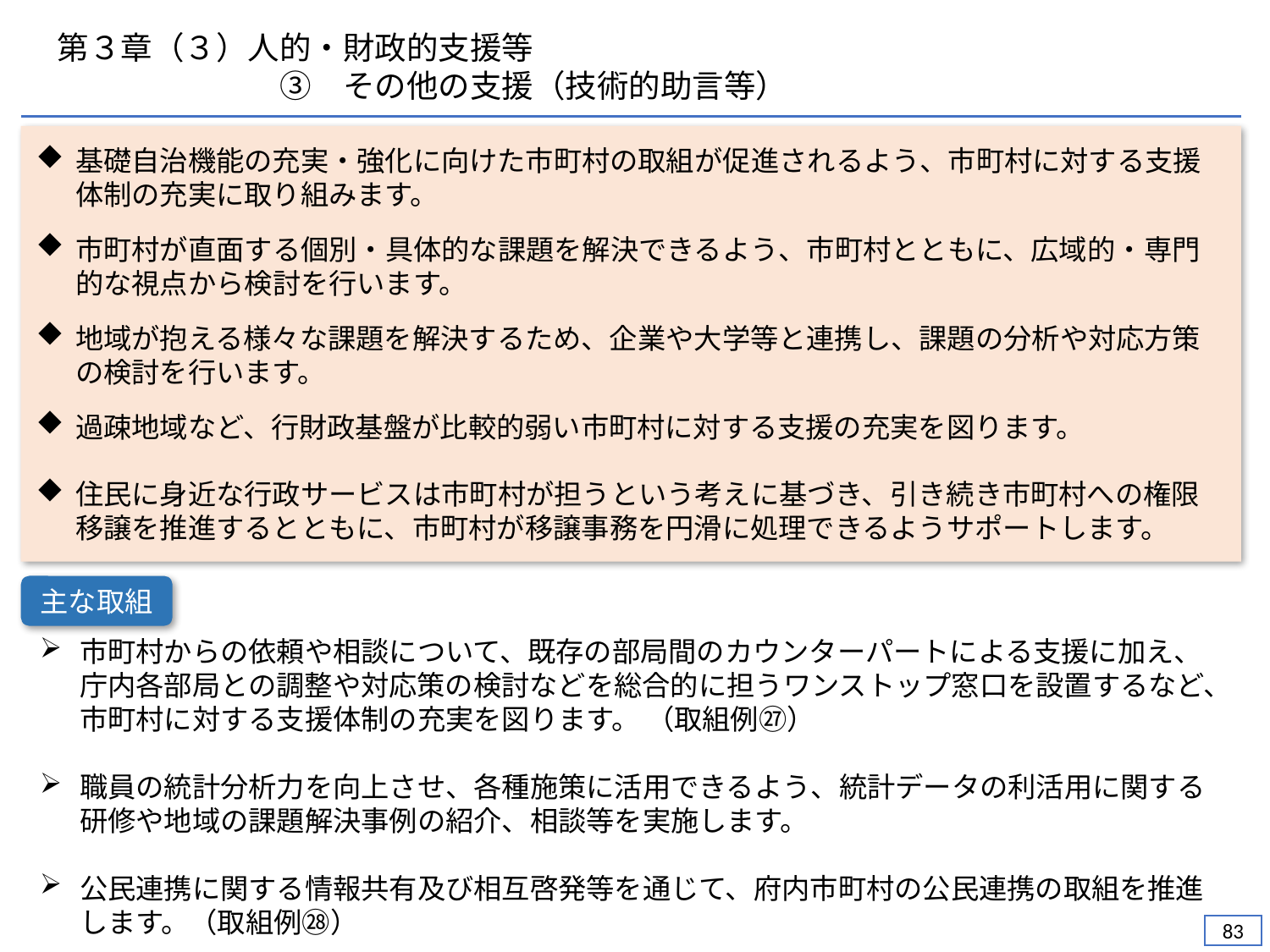

第３章（３）人的・財政的支援等
　　　　　　　③　その他の支援（技術的助言等）
基礎自治機能の充実・強化に向けた市町村の取組が促進されるよう、市町村に対する支援体制の充実に取り組みます。
市町村が直面する個別・具体的な課題を解決できるよう、市町村とともに、広域的・専門的な視点から検討を行います。
地域が抱える様々な課題を解決するため、企業や大学等と連携し、課題の分析や対応方策の検討を行います。
過疎地域など、行財政基盤が比較的弱い市町村に対する支援の充実を図ります。

住民に身近な行政サービスは市町村が担うという考えに基づき、引き続き市町村への権限移譲を推進するとともに、市町村が移譲事務を円滑に処理できるようサポートします。
主な取組
市町村からの依頼や相談について、既存の部局間のカウンターパートによる支援に加え、庁内各部局との調整や対応策の検討などを総合的に担うワンストップ窓口を設置するなど、市町村に対する支援体制の充実を図ります。 （取組例㉗）

職員の統計分析力を向上させ、各種施策に活用できるよう、統計データの利活用に関する研修や地域の課題解決事例の紹介、相談等を実施します。

公民連携に関する情報共有及び相互啓発等を通じて、府内市町村の公民連携の取組を推進します。（取組例㉘）

83